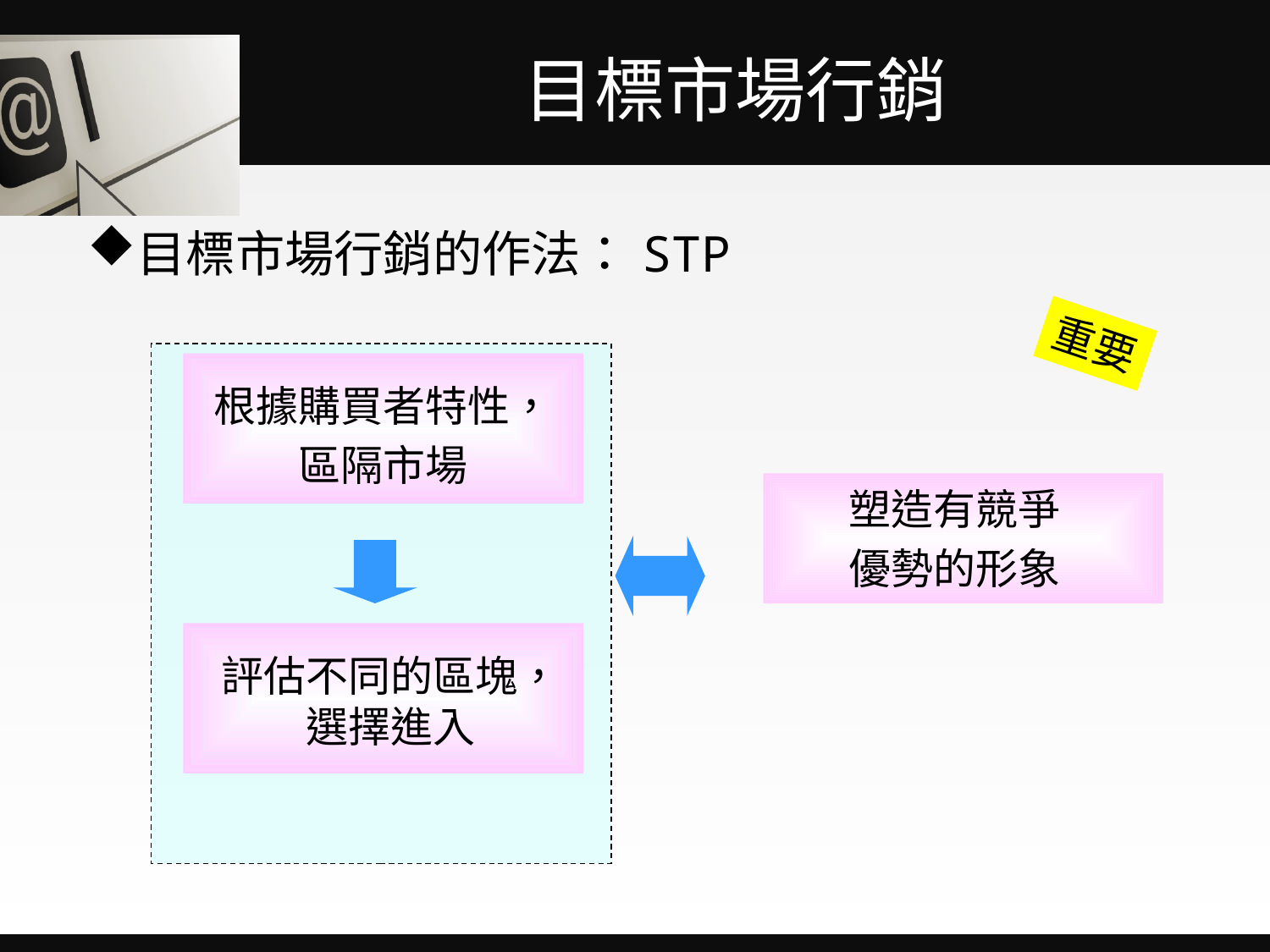

# 目標市場行銷

目標市場行銷的作法：STP
重要

根據購買者特性，
區隔市場

塑造有競爭
優勢的形象

評估不同的區塊，
選擇進入